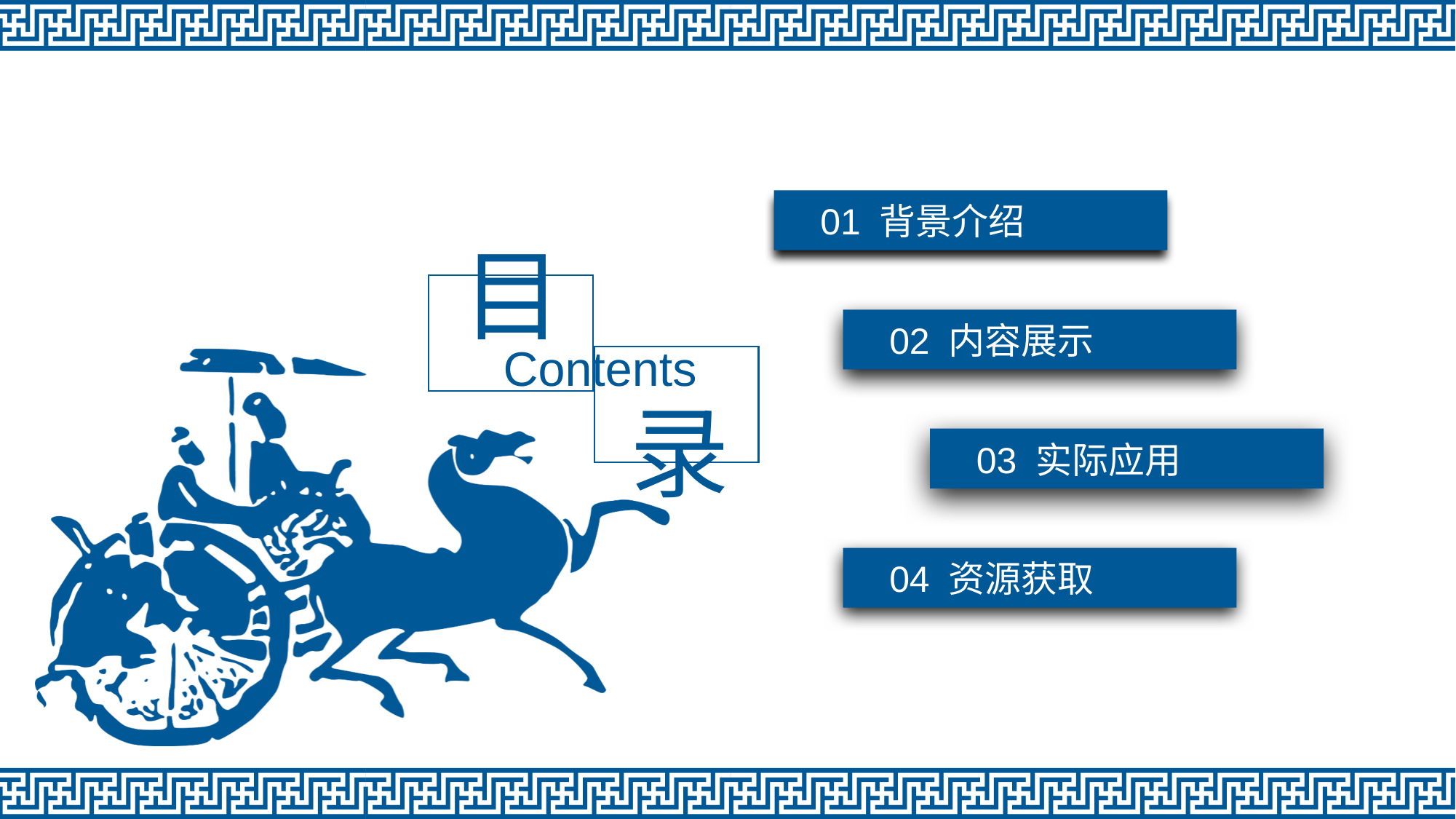

01 背景介绍
目

02 内容展示
Contents

录

03 实际应用

04 资源获取